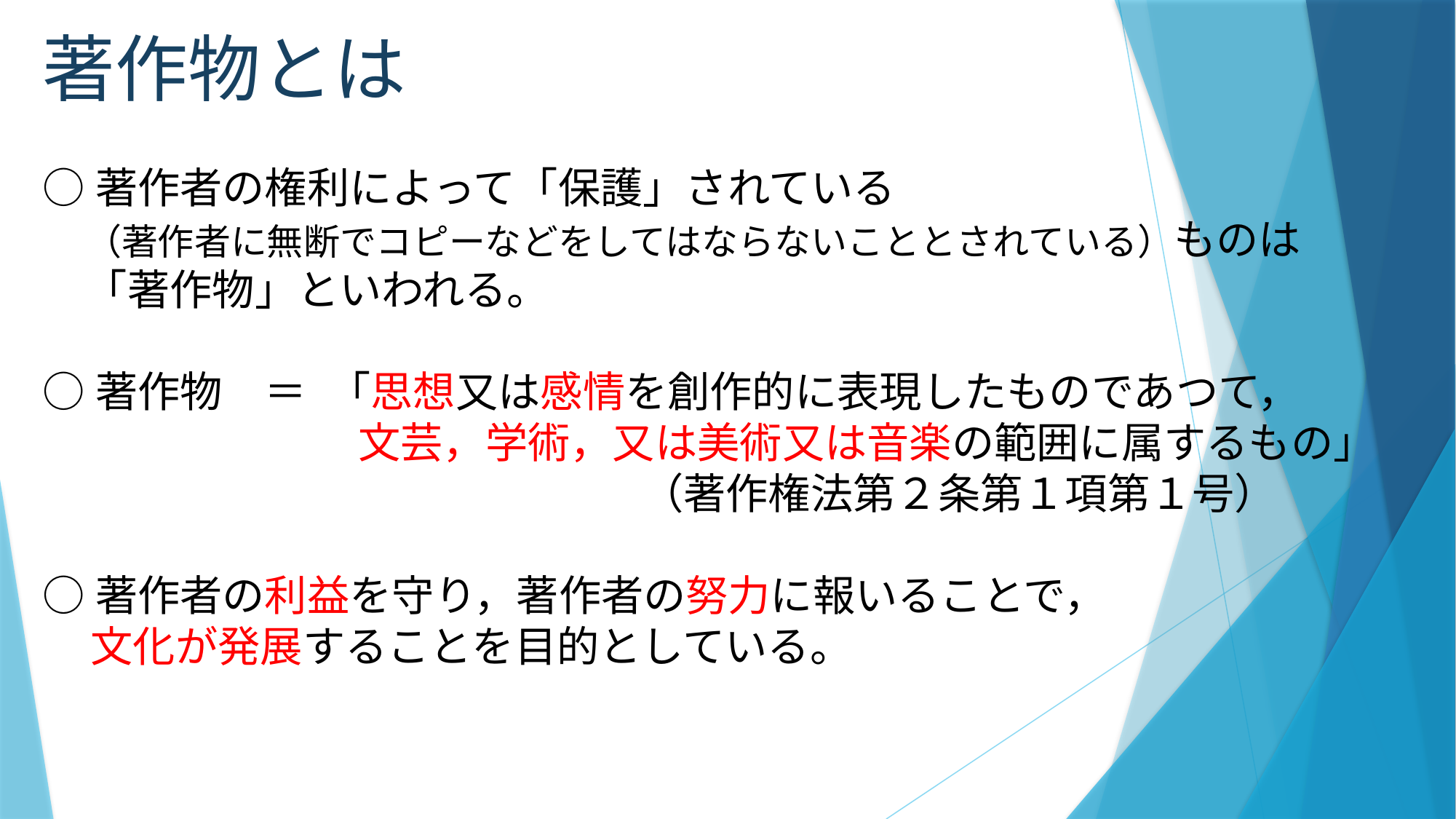

著作物とは

○著作者の権利によって「保護」されている
　（著作者に無断でコピーなどをしてはならないこととされている）ものは
　「著作物」といわれる。

○著作物　＝　｢思想又は感情を創作的に表現したものであつて，
　　　　　　  　文芸，学術，又は美術又は音楽の範囲に属するもの」
　　　　　　　                                （著作権法第２条第１項第１号）

○著作者の利益を守り，著作者の努力に報いることで，
    文化が発展することを目的としている。